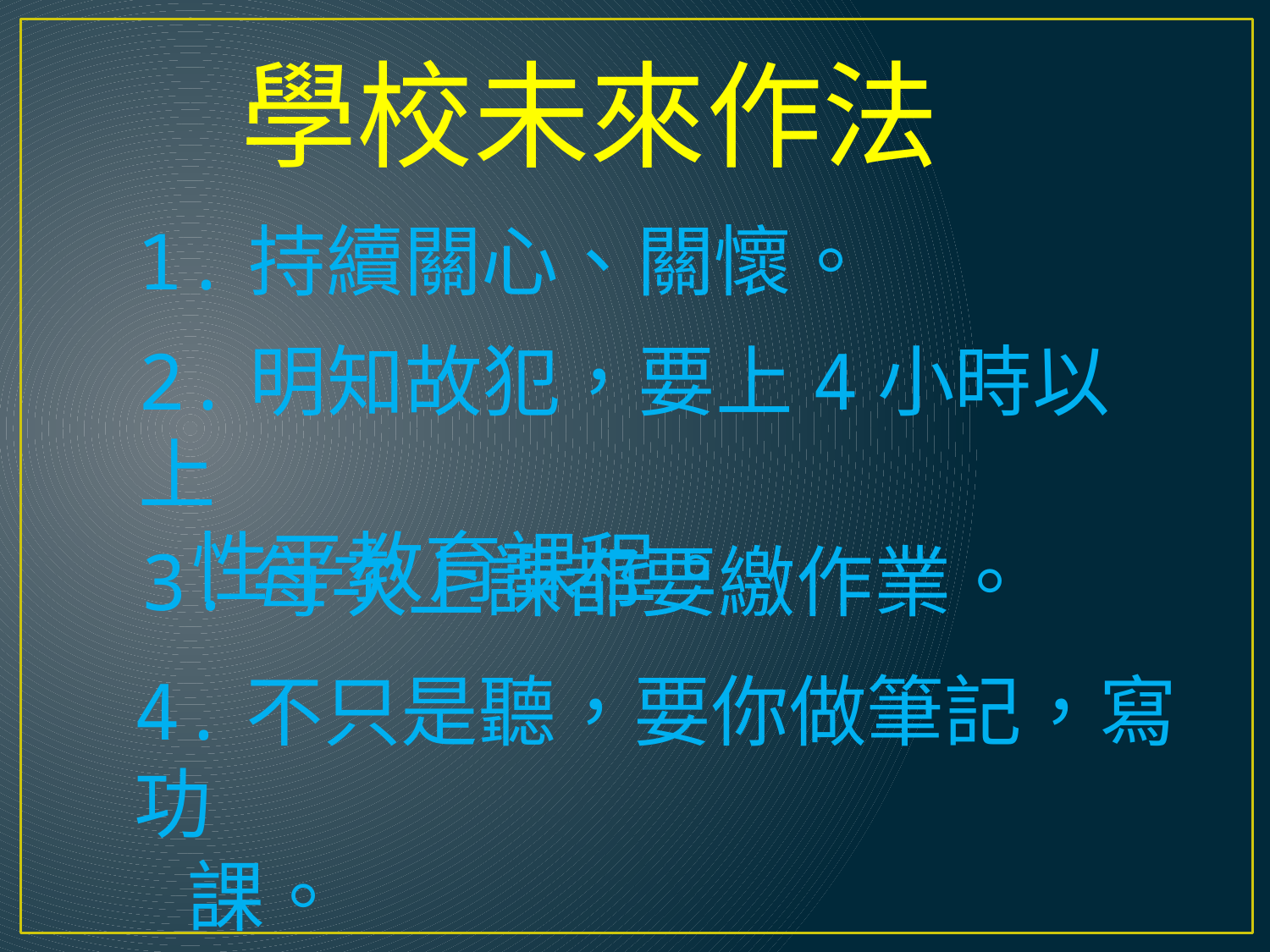

學校未來作法
1.持續關心、關懷。
2.明知故犯，要上4小時以上
  性平教育課程。
3.每次上課都要繳作業。
4.不只是聽，要你做筆記，寫功
  課。